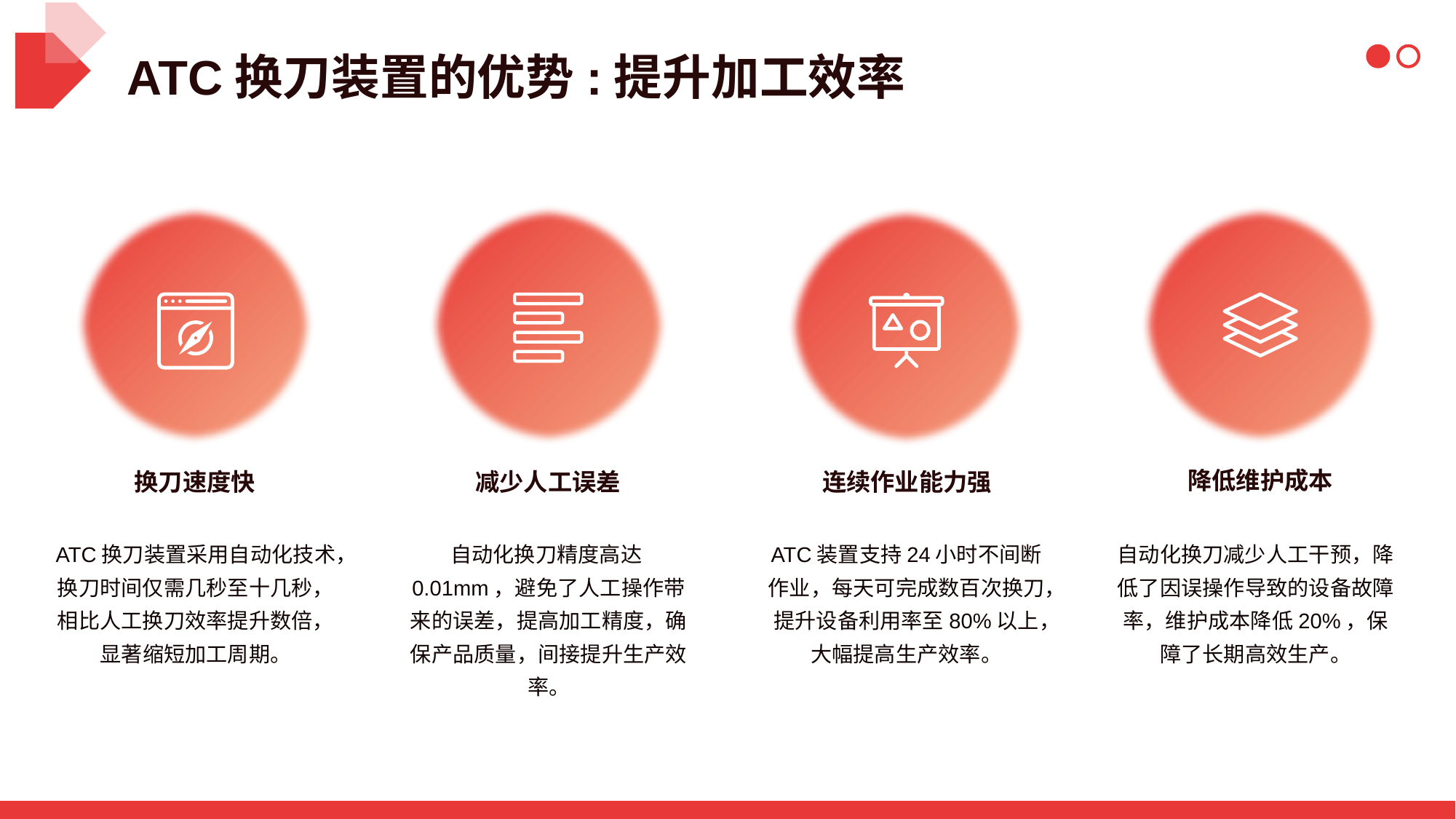

ATC换刀装置的优势:提升加工效率

降低维护成本
换刀速度快
减少人工误差
连续作业能力强
ATC换刀装置采用自动化技术，换刀时间仅需几秒至十几秒，相比人工换刀效率提升数倍，显著缩短加工周期。
自动化换刀精度高达0.01mm，避免了人工操作带来的误差，提高加工精度，确保产品质量，间接提升生产效率。
ATC装置支持24小时不间断作业，每天可完成数百次换刀，提升设备利用率至80%以上，大幅提高生产效率。
自动化换刀减少人工干预，降低了因误操作导致的设备故障率，维护成本降低20%，保障了长期高效生产。